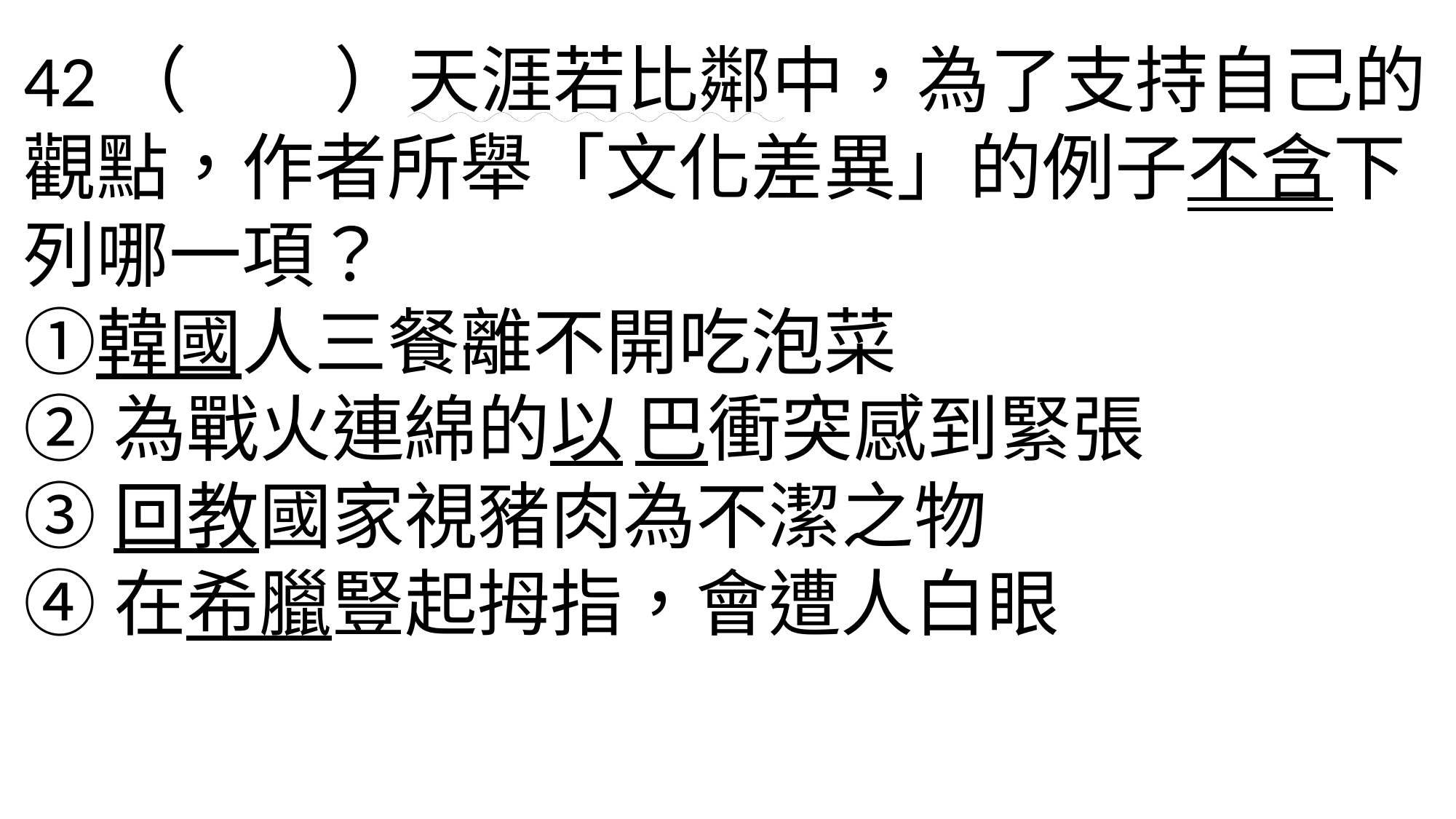

42（         ）天涯若比鄰中，為了支持自己的觀點，作者所舉「文化差異」的例子不含下列哪一項？　
①韓國人三餐離不開吃泡菜
②為戰火連綿的以　巴衝突感到緊張
③回教國家視豬肉為不潔之物
④在希臘豎起拇指，會遭人白眼